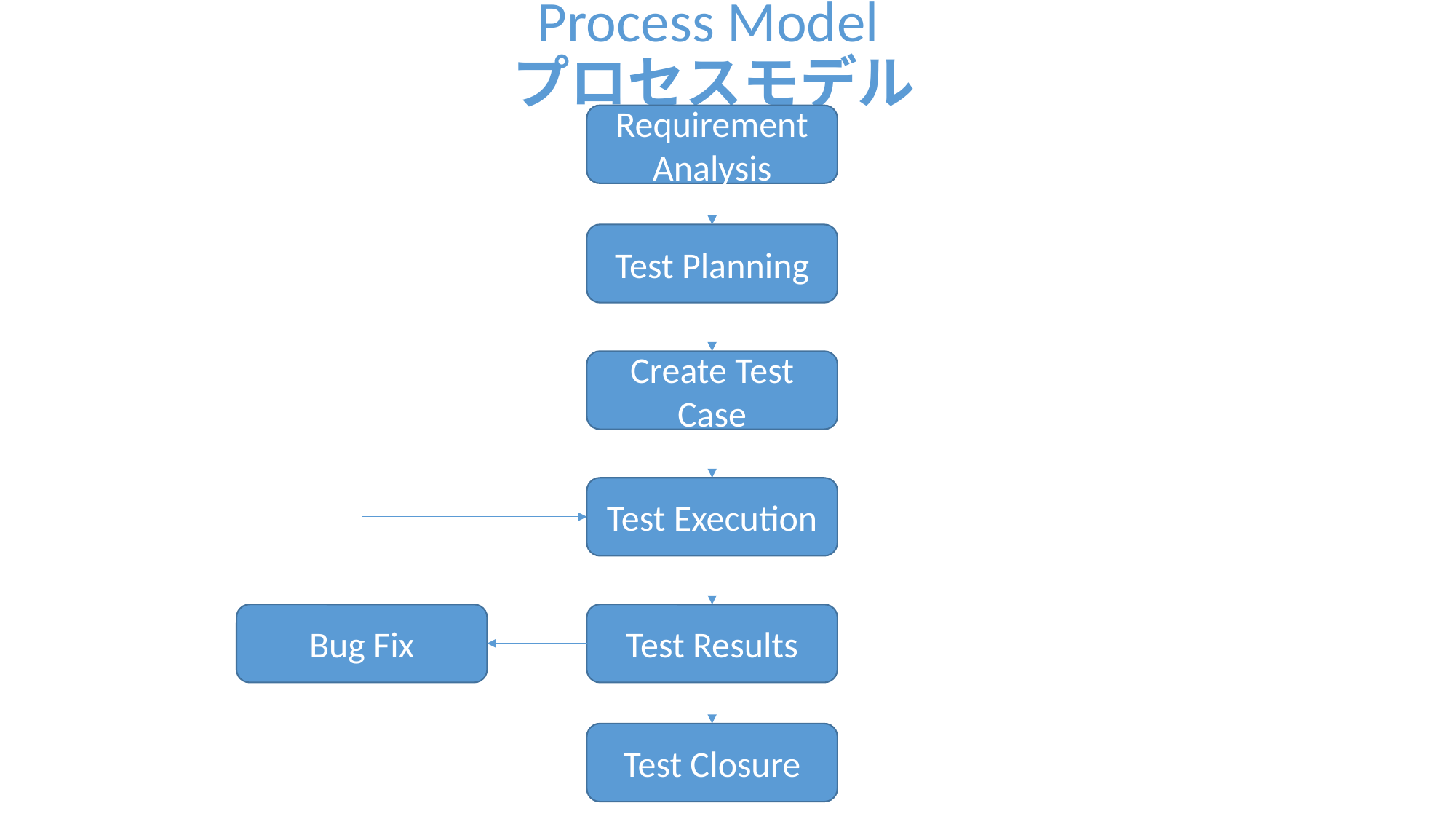

Process Modelプロセスモデル
Requirement Analysis
Test Planning
Create Test Case
Test Execution
Bug Fix
Test Results
Test Closure